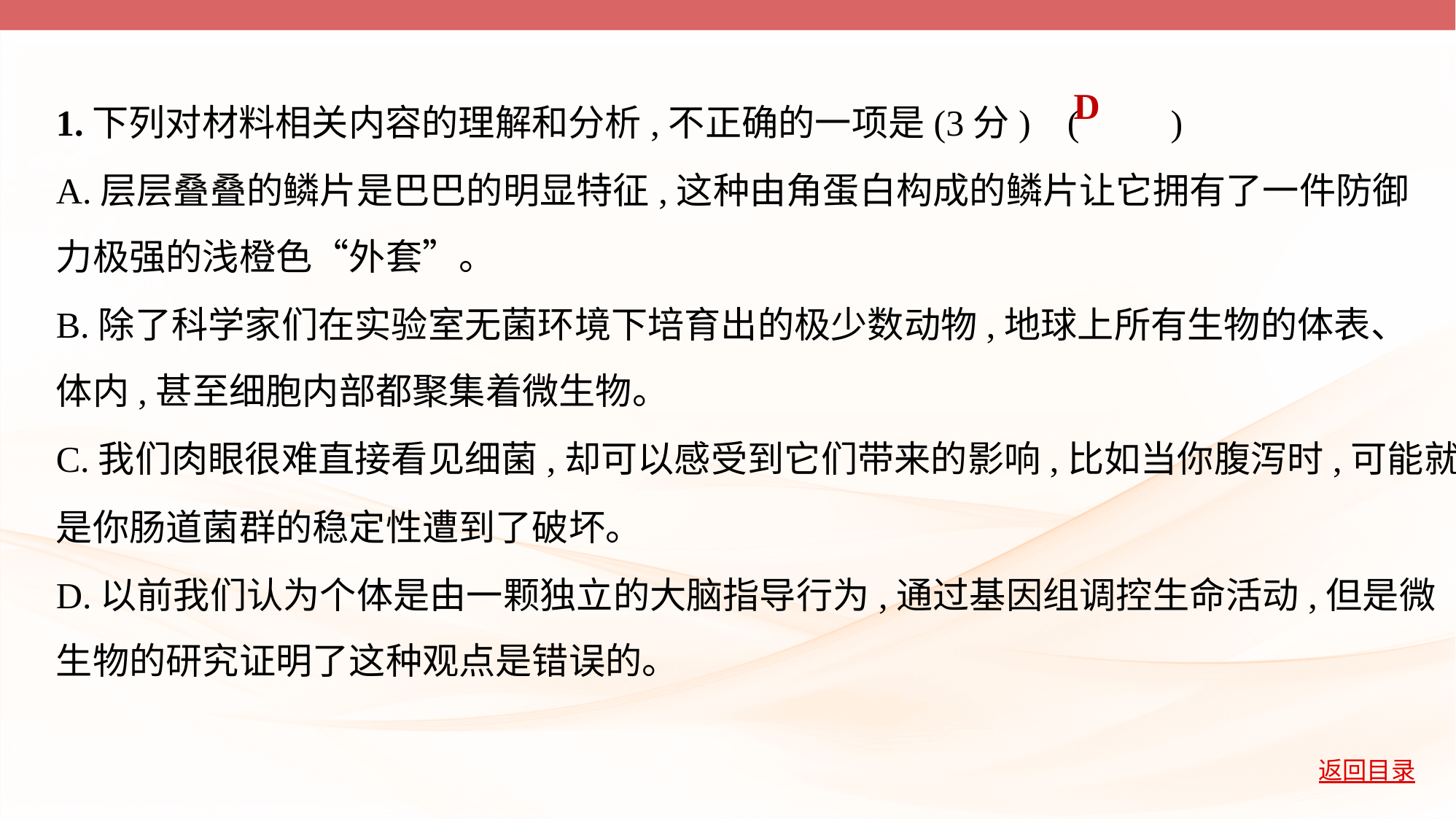

1.下列对材料相关内容的理解和分析,不正确的一项是(3分) (          )
A.层层叠叠的鳞片是巴巴的明显特征,这种由角蛋白构成的鳞片让它拥有了一件防御
力极强的浅橙色“外套”。
B.除了科学家们在实验室无菌环境下培育出的极少数动物,地球上所有生物的体表、
体内,甚至细胞内部都聚集着微生物。
C.我们肉眼很难直接看见细菌,却可以感受到它们带来的影响,比如当你腹泻时,可能就
是你肠道菌群的稳定性遭到了破坏。
D.以前我们认为个体是由一颗独立的大脑指导行为,通过基因组调控生命活动,但是微
生物的研究证明了这种观点是错误的。
D